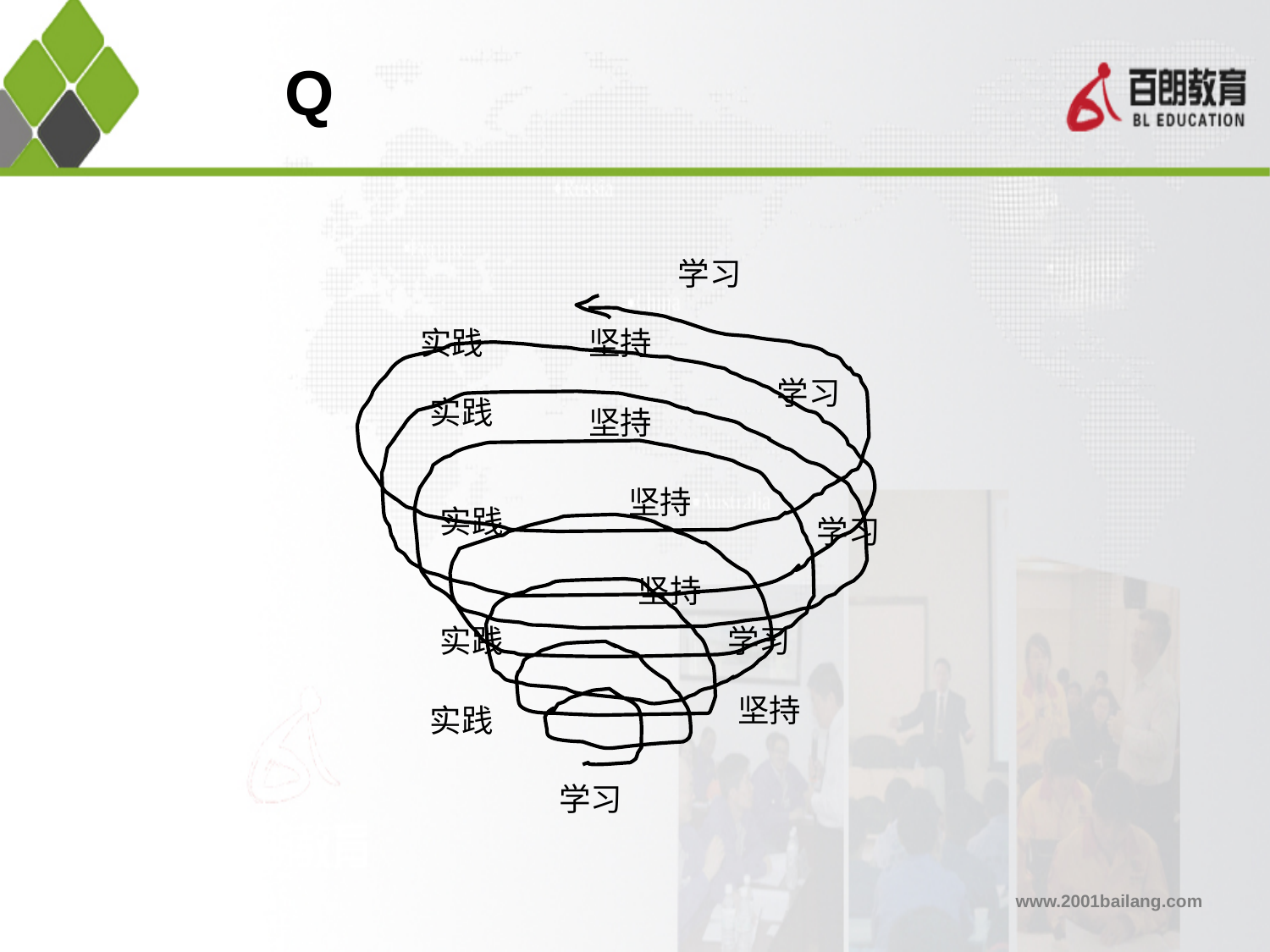

Q
学习

实践
坚持
学习
实践
坚持
坚持
实践
学习
坚持
实践
学习
坚持
实践
学习